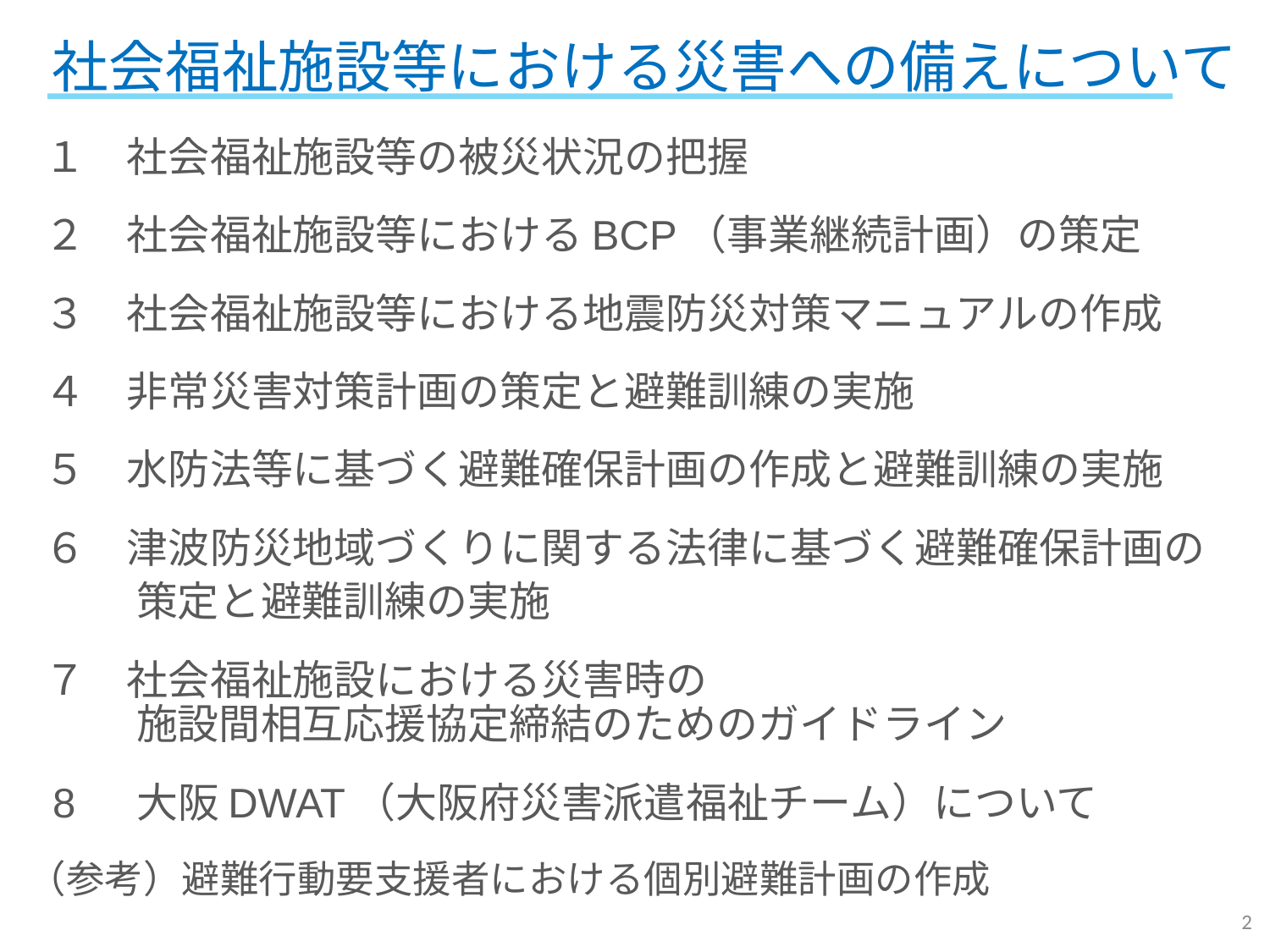

社会福祉施設等における災害への備えについて
　１　社会福祉施設等の被災状況の把握

　２　社会福祉施設等におけるBCP（事業継続計画）の策定

　３　社会福祉施設等における地震防災対策マニュアルの作成

　４　非常災害対策計画の策定と避難訓練の実施

　５　水防法等に基づく避難確保計画の作成と避難訓練の実施

　６　津波防災地域づくりに関する法律に基づく避難確保計画の
　　　 策定と避難訓練の実施

　７　社会福祉施設における災害時の
　　　 施設間相互応援協定締結のためのガイドライン

　8 　大阪DWAT（大阪府災害派遣福祉チーム）について

  （参考）避難行動要支援者における個別避難計画の作成

2